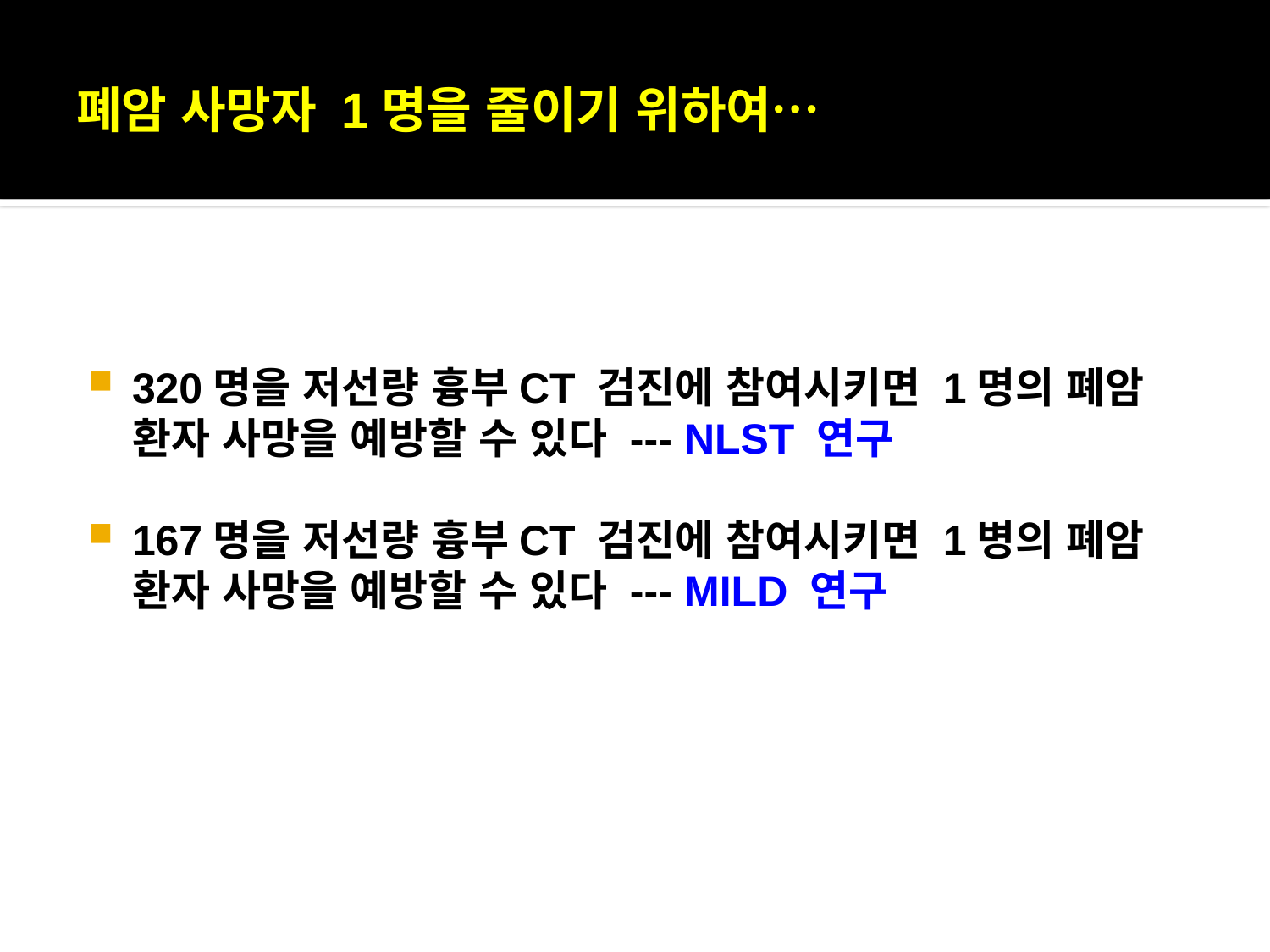

# 폐암 사망자 1명을 줄이기 위하여…

320명을 저선량 흉부CT 검진에 참여시키면 1명의 폐암 환자 사망을 예방할 수 있다 --- NLST 연구

167명을 저선량 흉부CT 검진에 참여시키면 1병의 폐암 환자 사망을 예방할 수 있다 --- MILD 연구